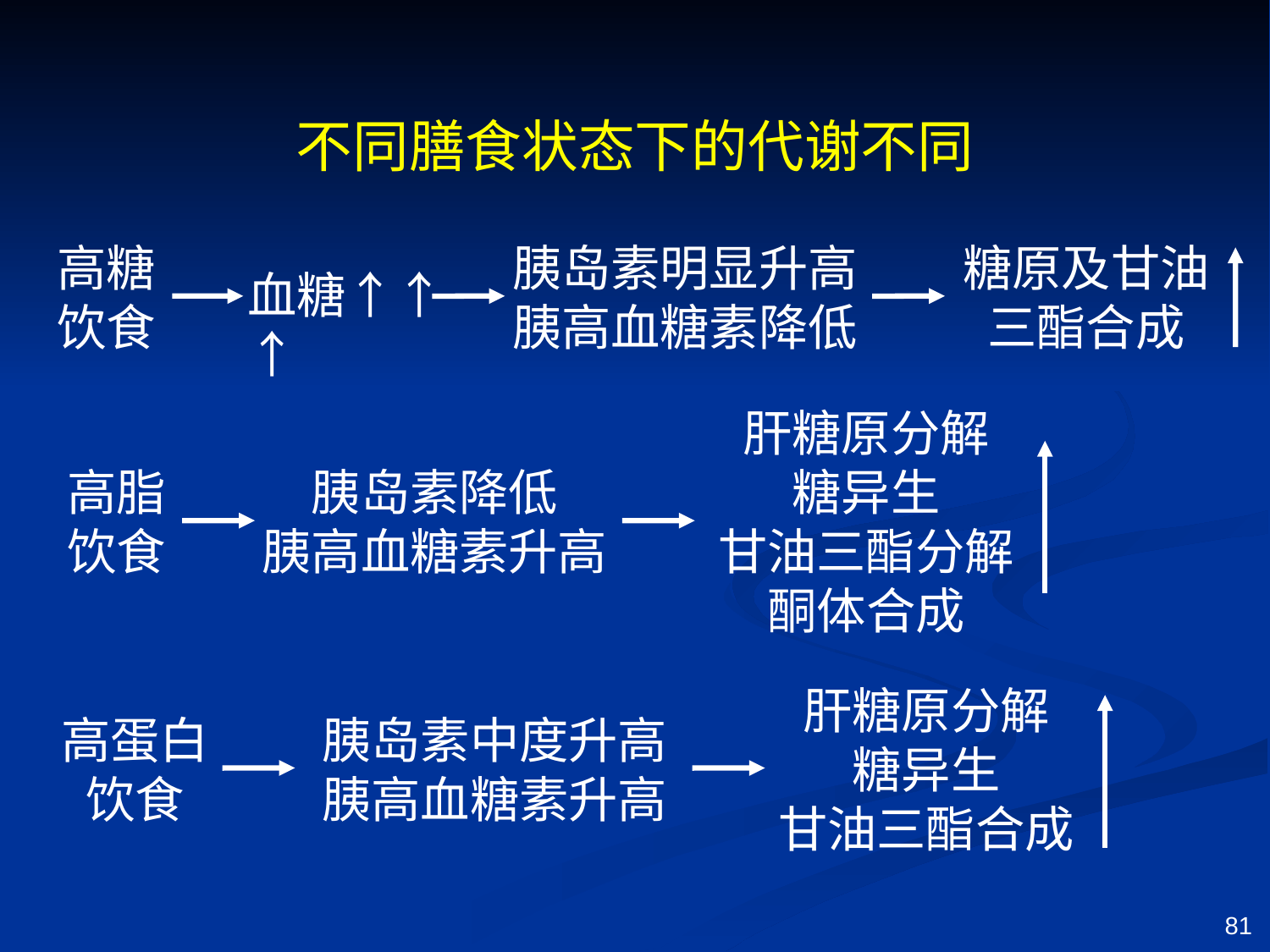

不同膳食状态下的代谢不同
高糖饮食
血糖↑↑↑

胰岛素明显升高
胰高血糖素降低
糖原及甘油三酯合成

肝糖原分解
糖异生
甘油三酯分解
酮体合成

高脂饮食
胰岛素降低
胰高血糖素升高

肝糖原分解
糖异生
甘油三酯合成

高蛋白饮食
胰岛素中度升高
胰高血糖素升高

81